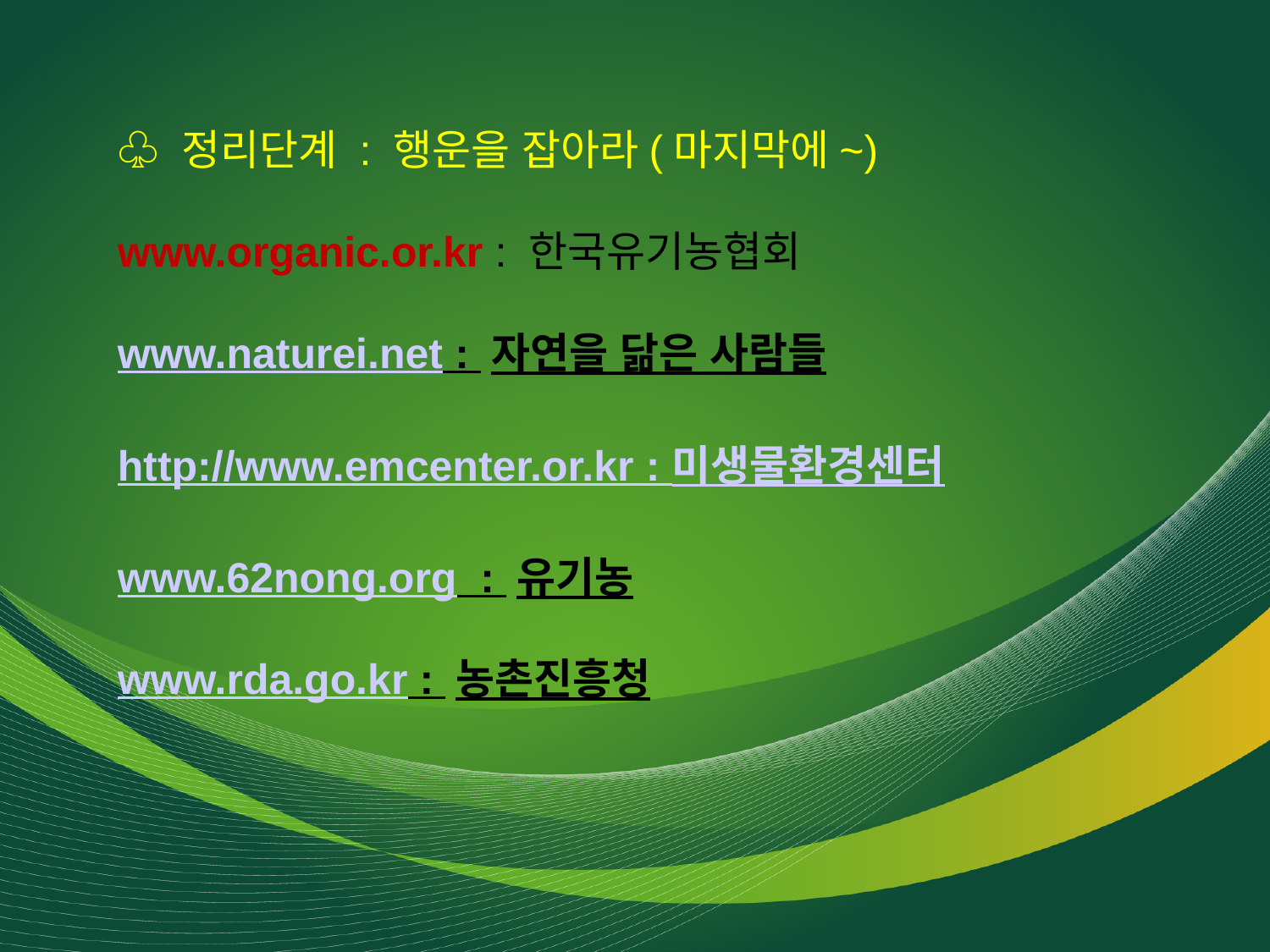

♧ 정리단계 : 행운을 잡아라(마지막에~)
www.organic.or.kr : 한국유기농협회
www.naturei.net : 자연을 닮은 사람들
http://www.emcenter.or.kr : 미생물환경센터
www.62nong.org  : 유기농
www.rda.go.kr : 농촌진흥청